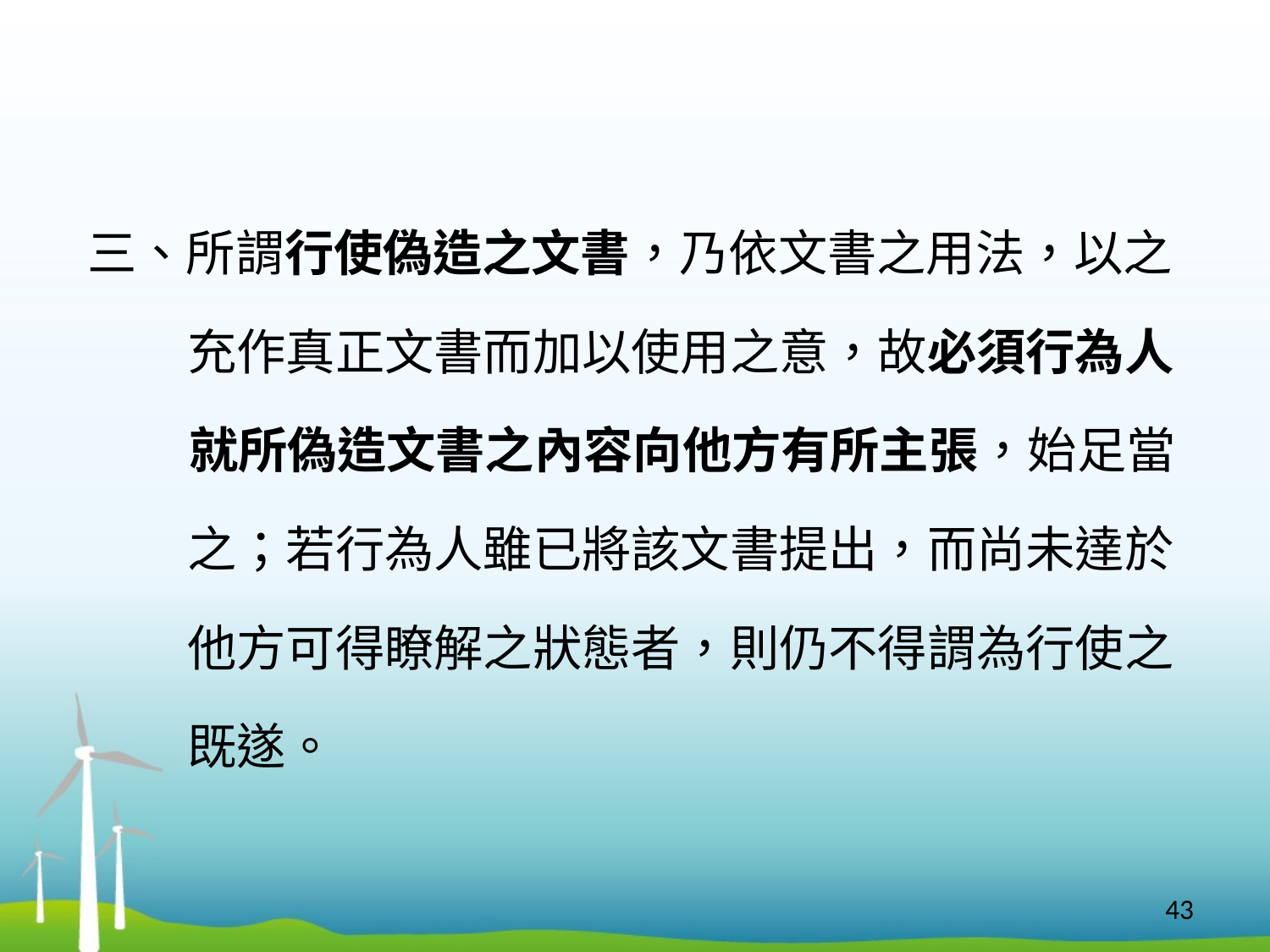

三、所謂行使偽造之文書，乃依文書之用法，以之
        充作真正文書而加以使用之意，故必須行為人
        就所偽造文書之內容向他方有所主張，始足當
        之；若行為人雖已將該文書提出，而尚未達於
        他方可得瞭解之狀態者，則仍不得謂為行使之
        既遂。
43